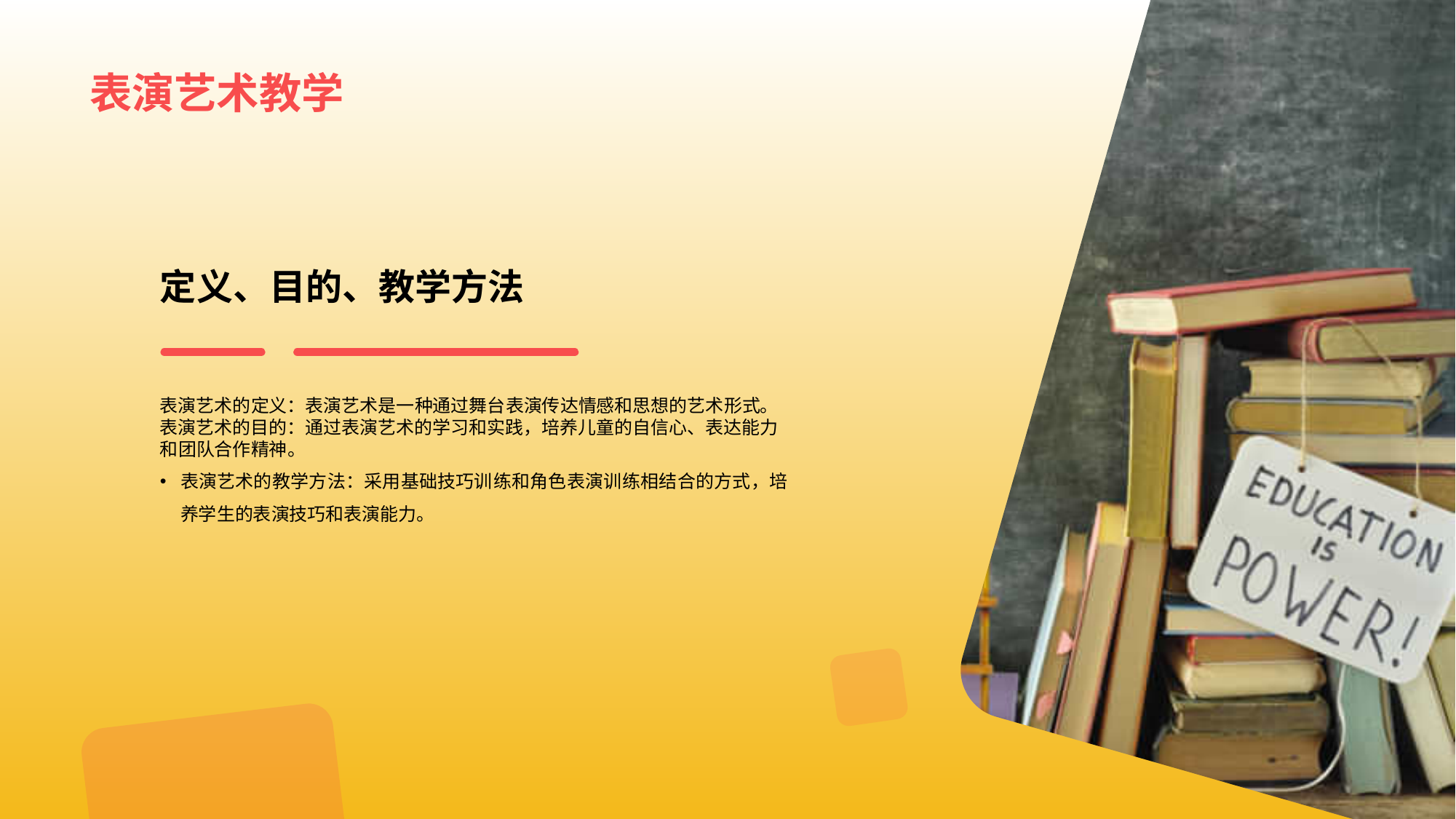

# 表演艺术 教学

定义、目的 、教学方法
表演艺术的定义：表演艺术是一种通过舞台表演传达情感和思想的艺术形式。
表演艺术的目的：通过表演艺术的学习和实践，培养儿童的自信心、表达能力 和团队合作精神。
表演艺术的教学方法：采用基础技巧训练和角色表演训练相结合的方式，培养学生的表演技巧和表演能力。